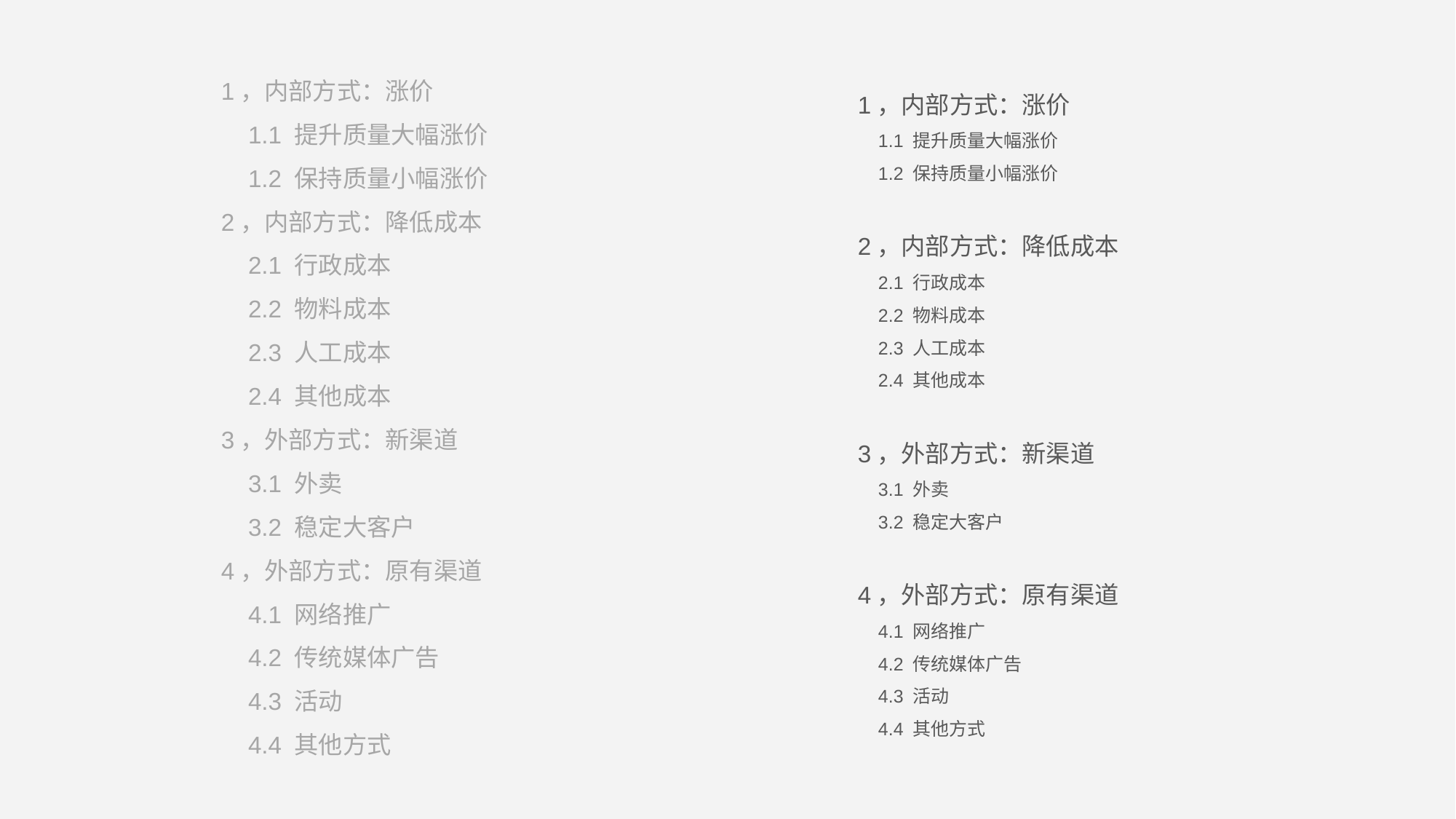

1，内部方式：涨价
    1.1 提升质量大幅涨价
    1.2 保持质量小幅涨价
2，内部方式：降低成本
    2.1 行政成本
    2.2 物料成本
    2.3 人工成本
    2.4 其他成本
3，外部方式：新渠道
    3.1 外卖
    3.2 稳定大客户
4，外部方式：原有渠道
    4.1 网络推广
    4.2 传统媒体广告
    4.3 活动
    4.4 其他方式
1，内部方式：涨价
    1.1 提升质量大幅涨价
    1.2 保持质量小幅涨价

2，内部方式：降低成本
    2.1 行政成本
    2.2 物料成本
    2.3 人工成本
    2.4 其他成本

3，外部方式：新渠道
    3.1 外卖
    3.2 稳定大客户

4，外部方式：原有渠道
    4.1 网络推广
    4.2 传统媒体广告
    4.3 活动
    4.4 其他方式